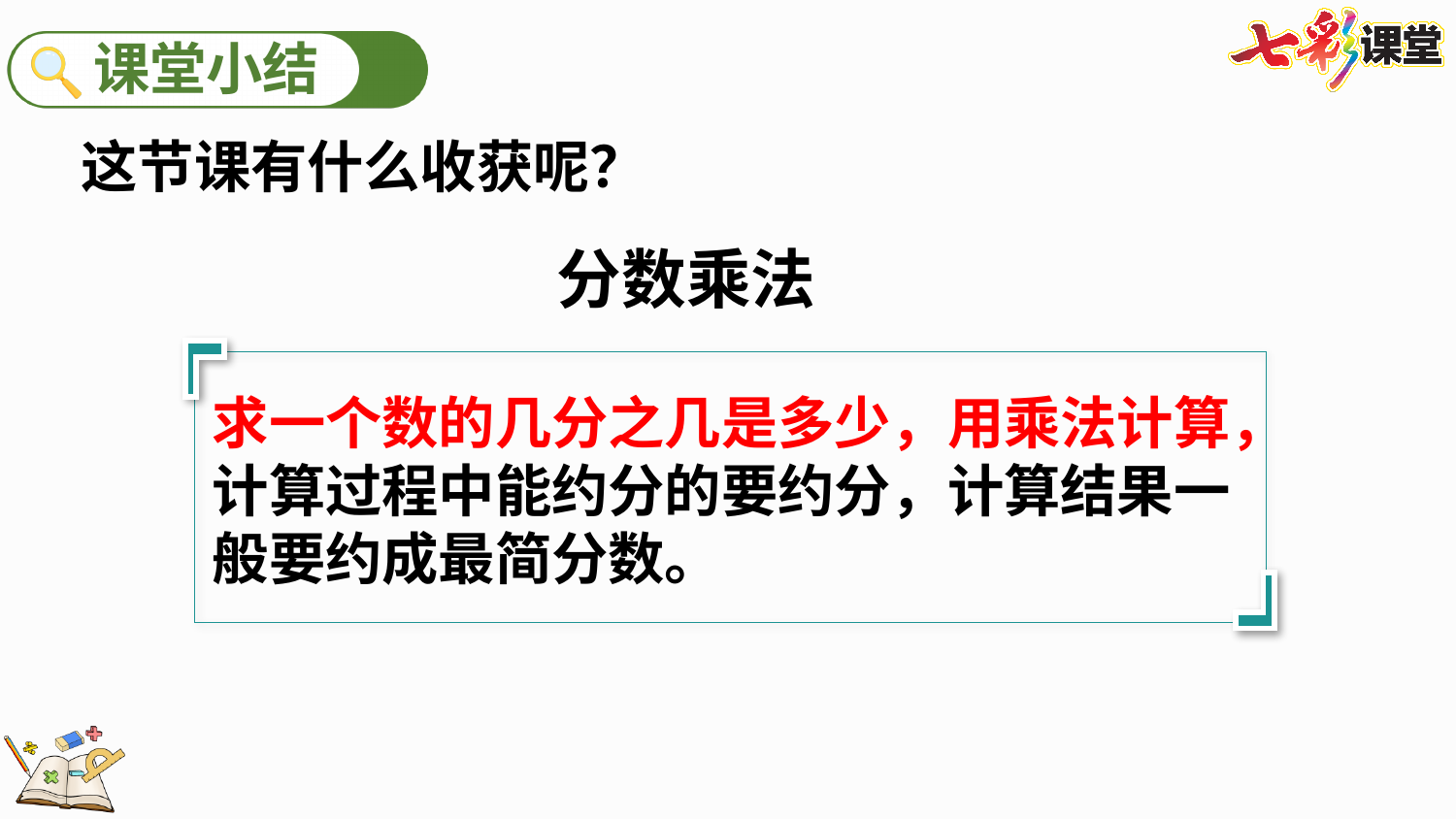

这节课有什么收获呢？
分数乘法

求一个数的几分之几是多少，用乘法计算，计算过程中能约分的要约分，计算结果一般要约成最简分数。